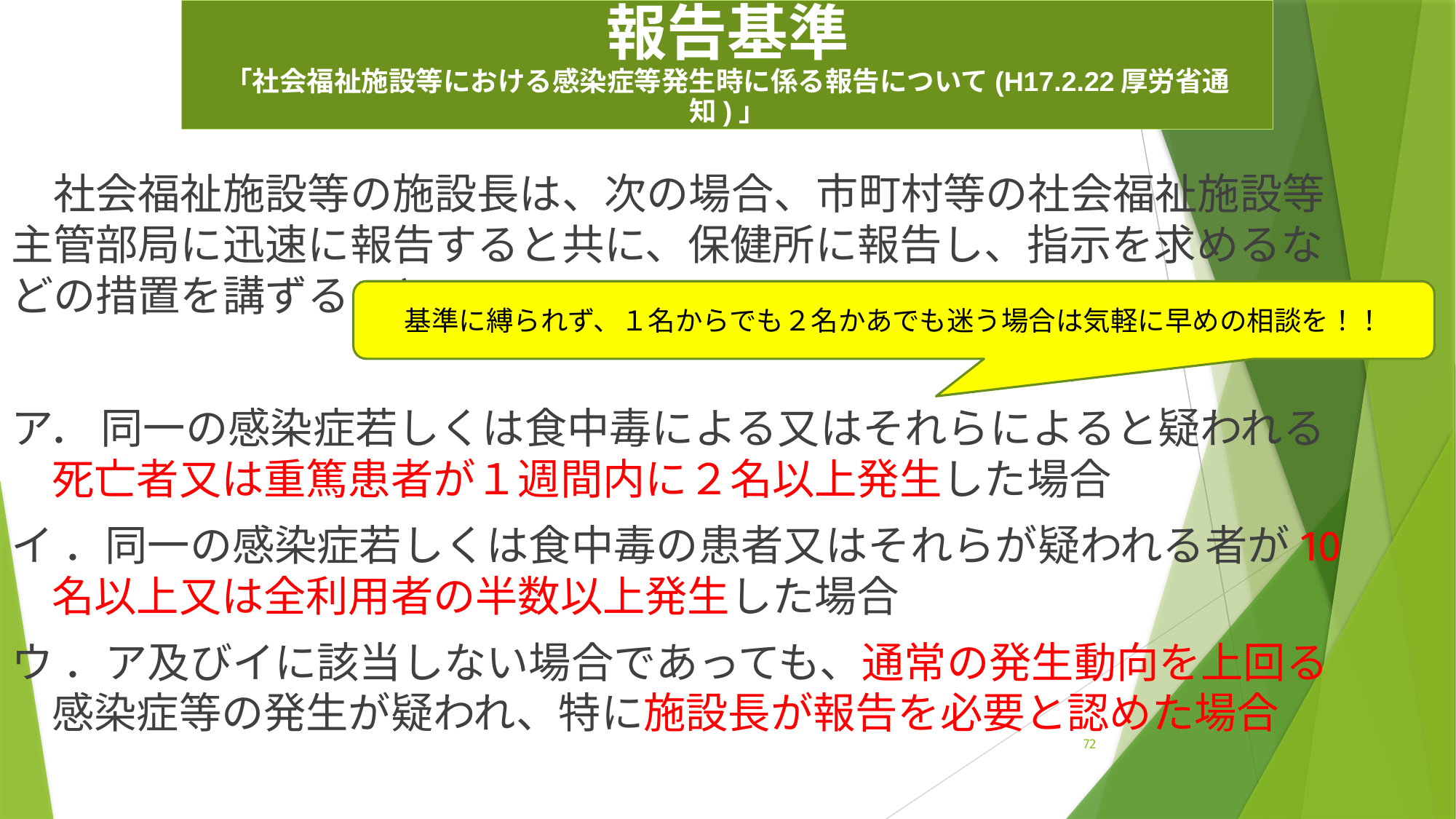

報告基準
「社会福祉施設等における感染症等発生時に係る報告について(H17.2.22厚労省通知)」
　社会福祉施設等の施設長は、次の場合、市町村等の社会福祉施設等主管部局に迅速に報告すると共に、保健所に報告し、指示を求めるなどの措置を講ずること

ア． 同一の感染症若しくは食中毒による又はそれらによると疑われる死亡者又は重篤患者が１週間内に２名以上発生した場合
イ ．同一の感染症若しくは食中毒の患者又はそれらが疑われる者が10 名以上又は全利用者の半数以上発生した場合
ウ ．ア及びイに該当しない場合であっても、通常の発生動向を上回る感染症等の発生が疑われ、特に施設長が報告を必要と認めた場合
基準に縛られず、１名からでも２名かあでも迷う場合は気軽に早めの相談を！！
72